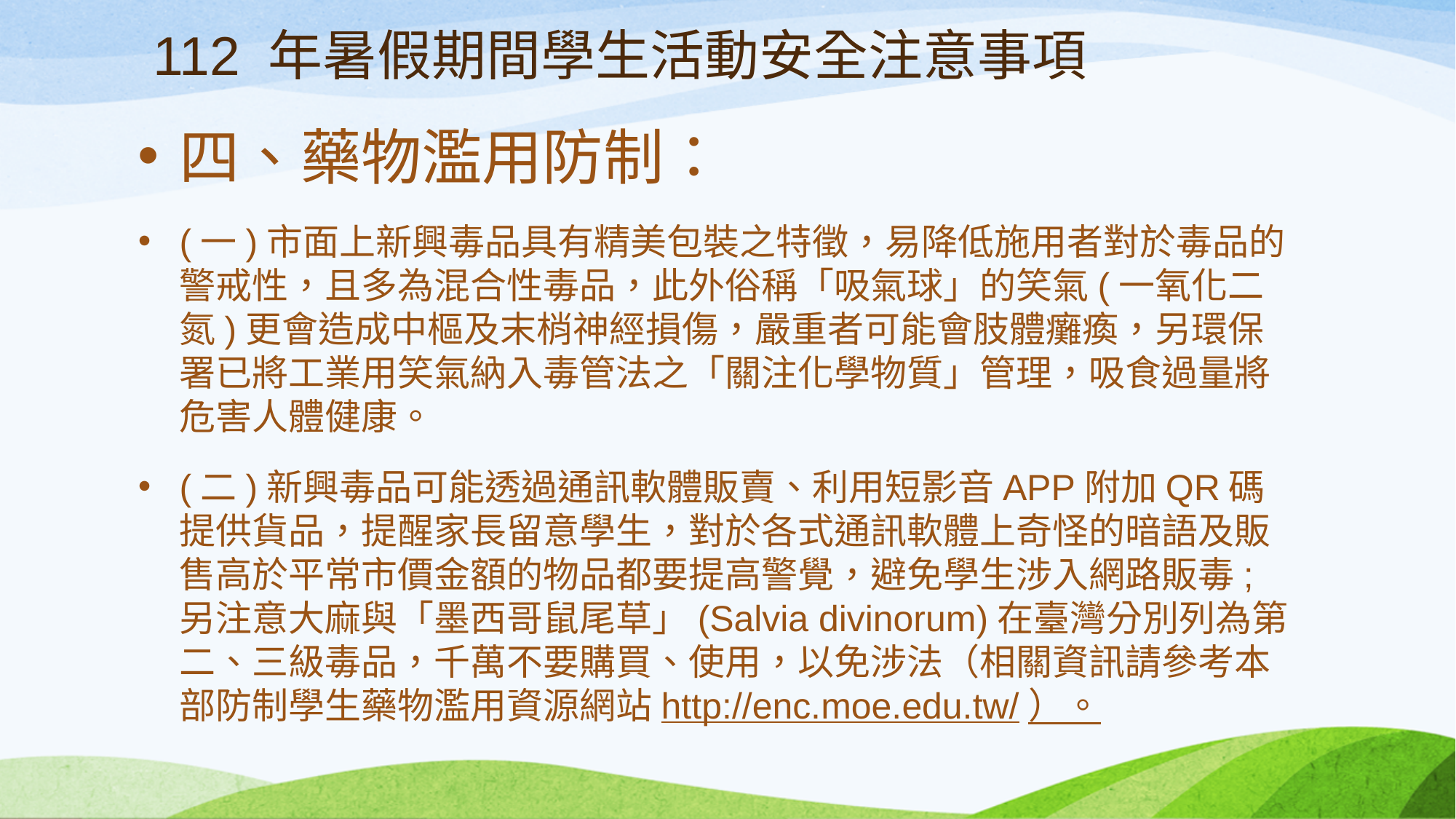

112 年暑假期間學生活動安全注意事項
四、藥物濫用防制：
(一)市面上新興毒品具有精美包裝之特徵，易降低施用者對於毒品的警戒性，且多為混合性毒品，此外俗稱「吸氣球」的笑氣(一氧化二氮)更會造成中樞及末梢神經損傷，嚴重者可能會肢體癱瘓，另環保署已將工業用笑氣納入毒管法之「關注化學物質」管理，吸食過量將危害人體健康。
(二)新興毒品可能透過通訊軟體販賣、利用短影音APP附加QR碼提供貨品，提醒家長留意學生，對於各式通訊軟體上奇怪的暗語及販售高於平常市價金額的物品都要提高警覺，避免學生涉入網路販毒;另注意大麻與「墨西哥鼠尾草」(Salvia divinorum)在臺灣分別列為第二、三級毒品，千萬不要購買、使用，以免涉法（相關資訊請參考本部防制學生藥物濫用資源網站http://enc.moe.edu.tw/）。